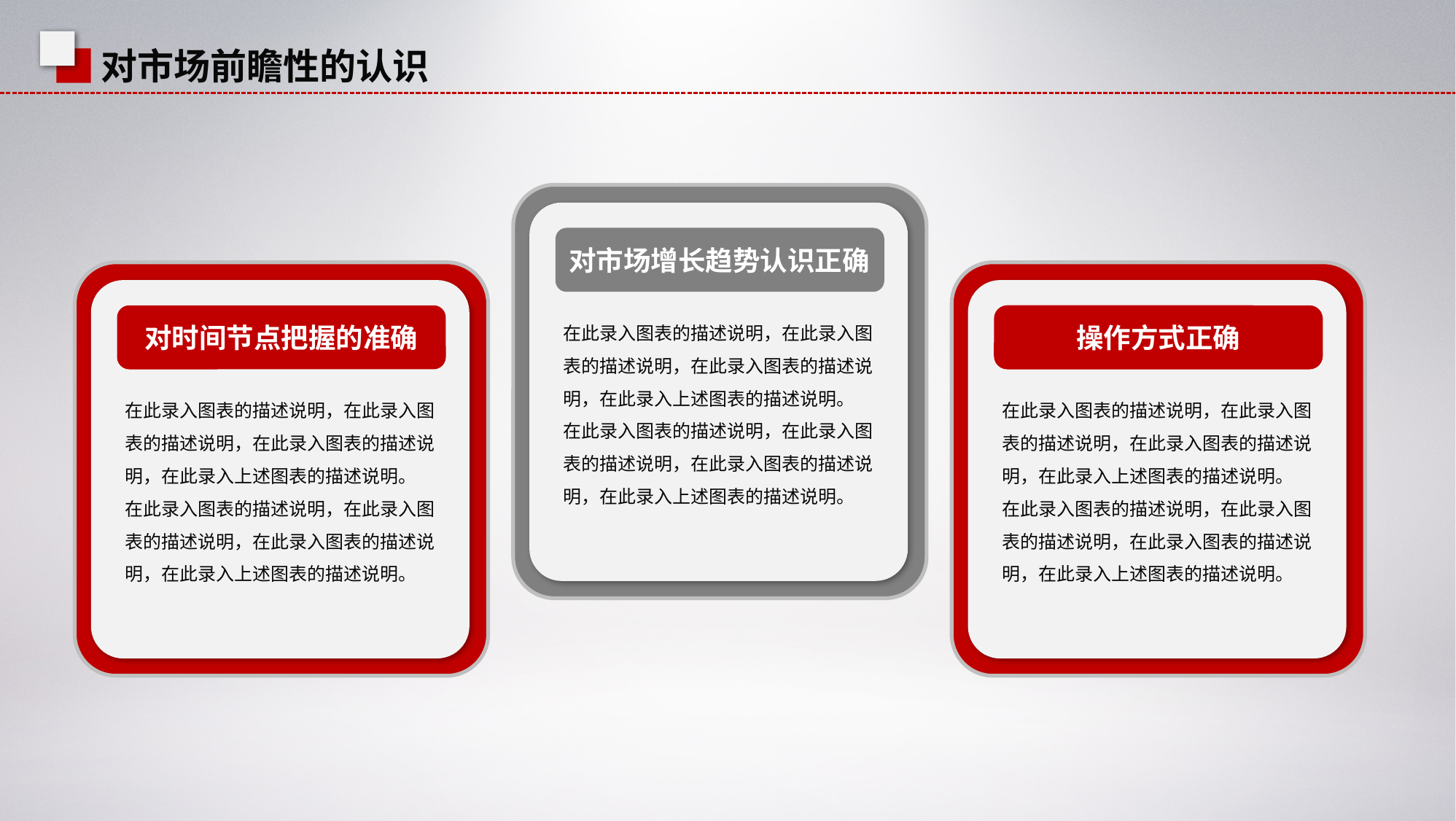

对市场前瞻性的认识

对市场增长趋势认识正确

在此录入图表的描述说明，在此录入图表的描述说明，在此录入图表的描述说明，在此录入上述图表的描述说明。
在此录入图表的描述说明，在此录入图表的描述说明，在此录入图表的描述说明，在此录入上述图表的描述说明。

对时间节点把握的准确
操作方式正确
在此录入图表的描述说明，在此录入图表的描述说明，在此录入图表的描述说明，在此录入上述图表的描述说明。
在此录入图表的描述说明，在此录入图表的描述说明，在此录入图表的描述说明，在此录入上述图表的描述说明。
在此录入图表的描述说明，在此录入图表的描述说明，在此录入图表的描述说明，在此录入上述图表的描述说明。
在此录入图表的描述说明，在此录入图表的描述说明，在此录入图表的描述说明，在此录入上述图表的描述说明。